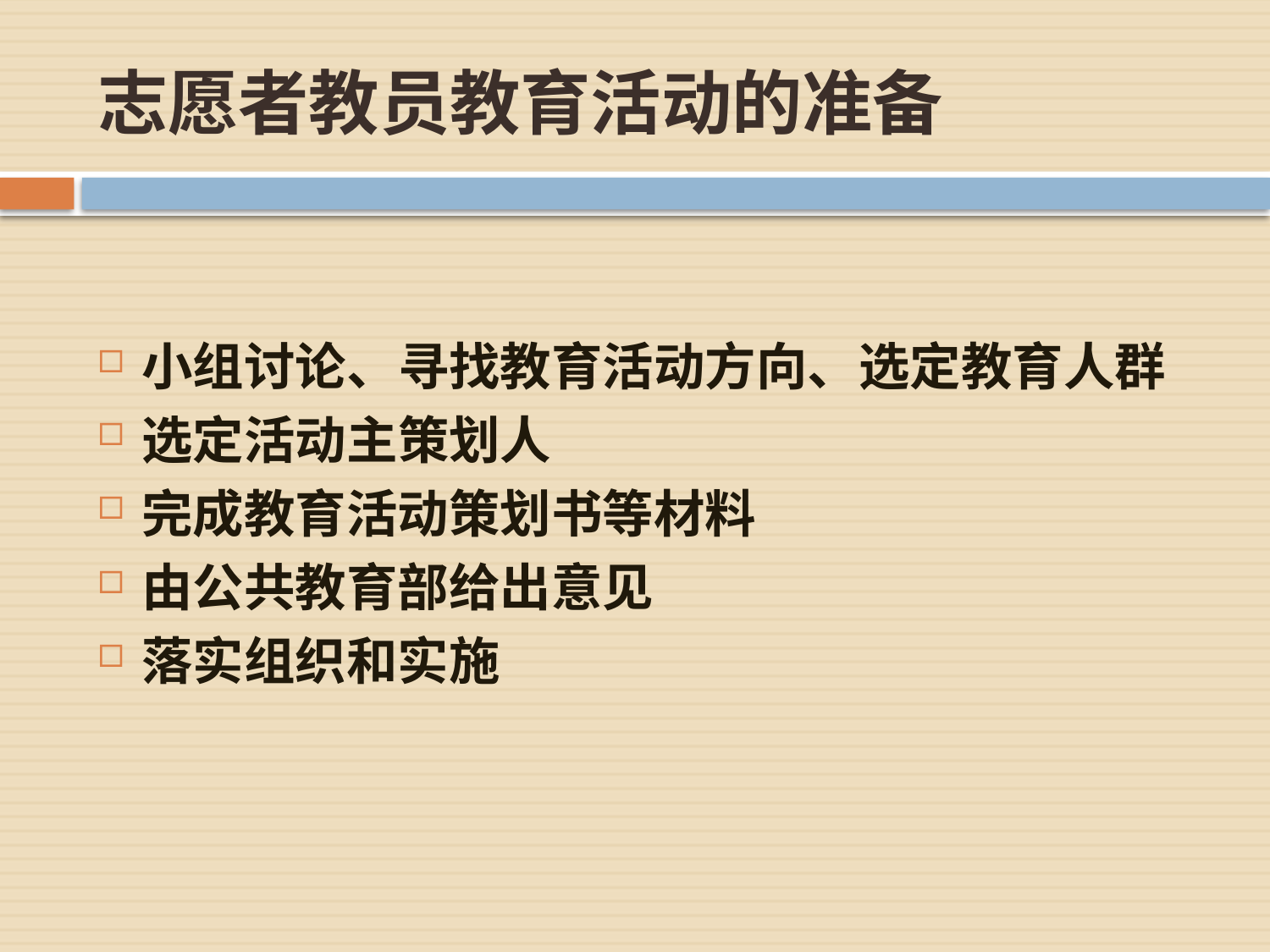

# 志愿者教员教育活动的准备
小组讨论、寻找教育活动方向、选定教育人群
选定活动主策划人
完成教育活动策划书等材料
由公共教育部给出意见
落实组织和实施